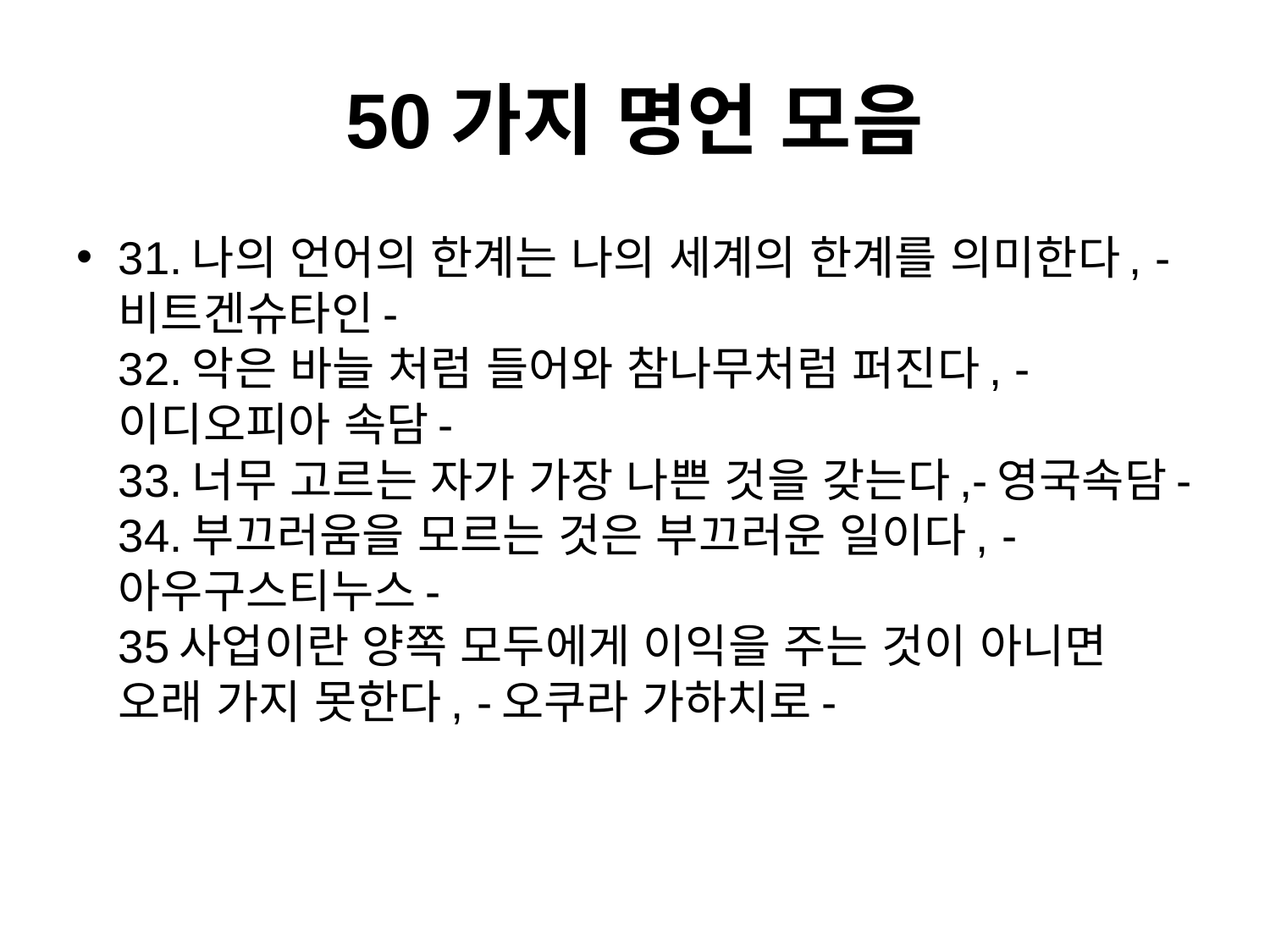

# 50가지 명언 모음
31.나의 언어의 한계는 나의 세계의 한계를 의미한다, -비트겐슈타인-
32.악은 바늘 처럼 들어와 참나무처럼 퍼진다, -이디오피아 속담-
33.너무 고르는 자가 가장 나쁜 것을 갖는다,-영국속담-
34.부끄러움을 모르는 것은 부끄러운 일이다, -아우구스티누스-
35사업이란 양쪽 모두에게 이익을 주는 것이 아니면 오래 가지 못한다, -오쿠라 가하치로-